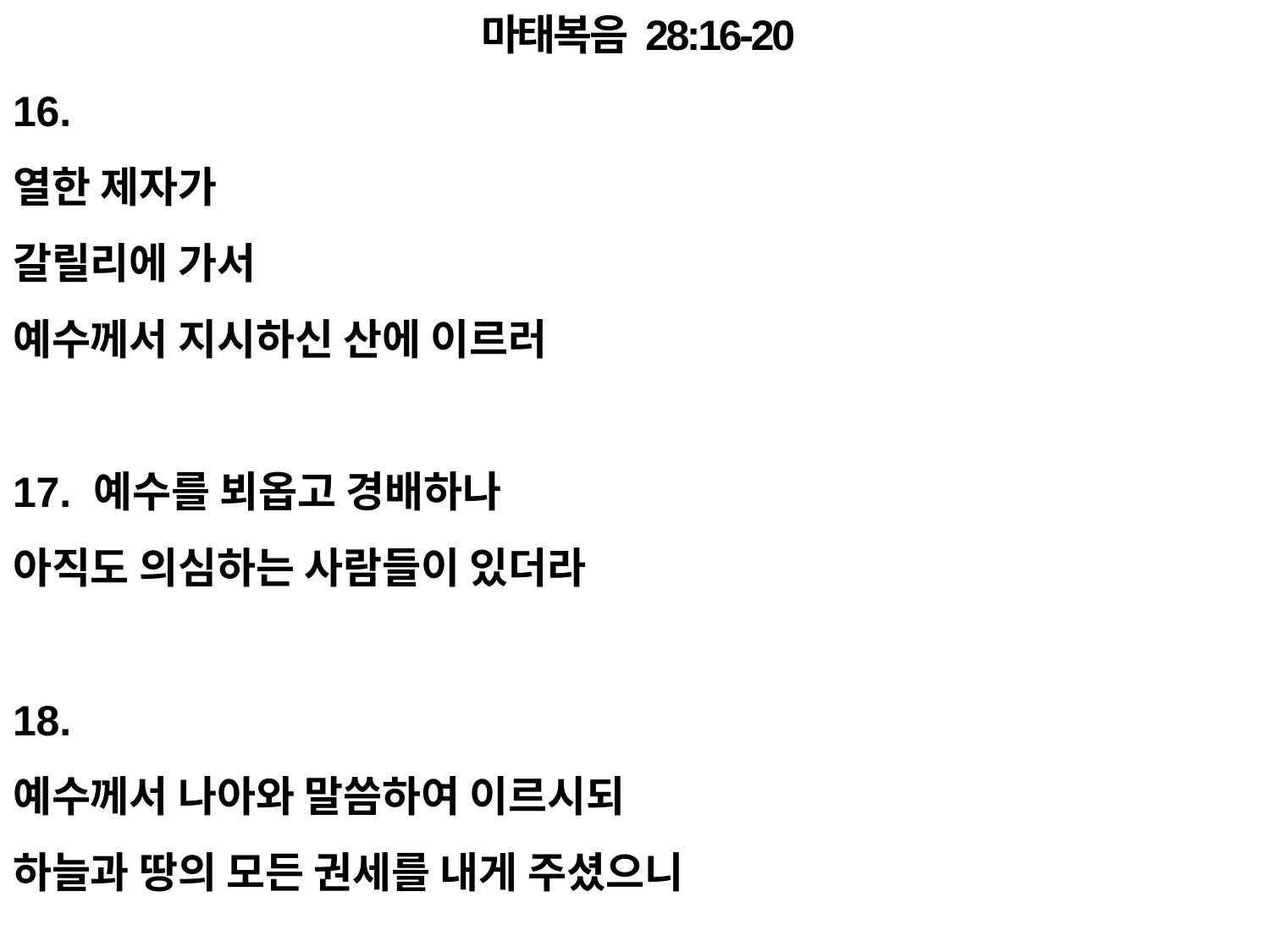

마태복음 28:16-20
16.
열한 제자가
갈릴리에 가서
예수께서 지시하신 산에 이르러

17. 예수를 뵈옵고 경배하나
아직도 의심하는 사람들이 있더라

18.
예수께서 나아와 말씀하여 이르시되
하늘과 땅의 모든 권세를 내게 주셨으니

#